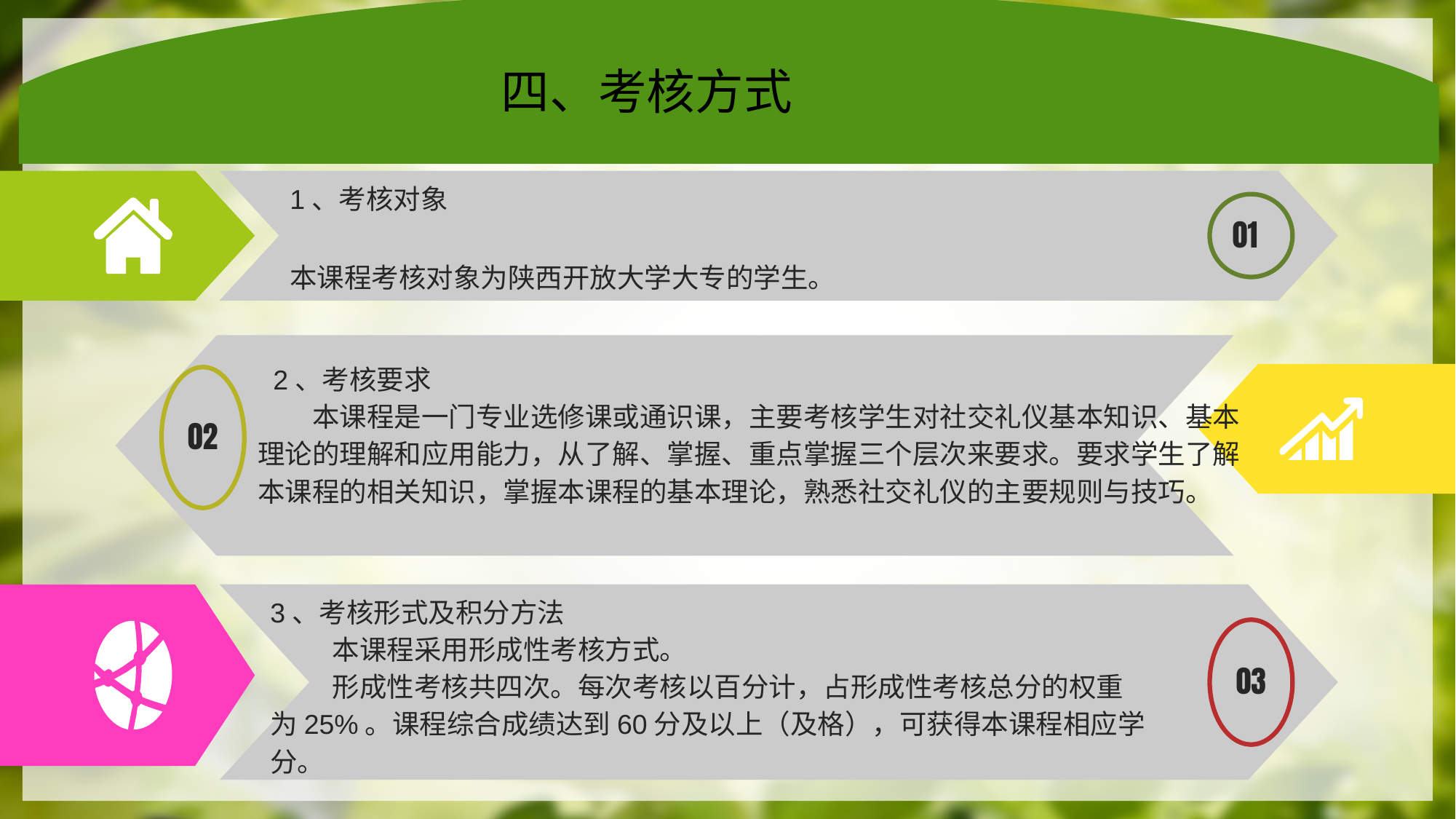

四、考核方式
考核方式：
1、考核对象

本课程考核对象为陕西开放大学大专的学生。
01

02
  2、考核要求
　　本课程是一门专业选修课或通识课，主要考核学生对社交礼仪基本知识、基本理论的理解和应用能力，从了解、掌握、重点掌握三个层次来要求。要求学生了解本课程的相关知识，掌握本课程的基本理论，熟悉社交礼仪的主要规则与技巧。

03
3、考核形式及积分方法
         本课程采用形成性考核方式。
         形成性考核共四次。每次考核以百分计，占形成性考核总分的权重为25%。课程综合成绩达到60分及以上（及格），可获得本课程相应学分。